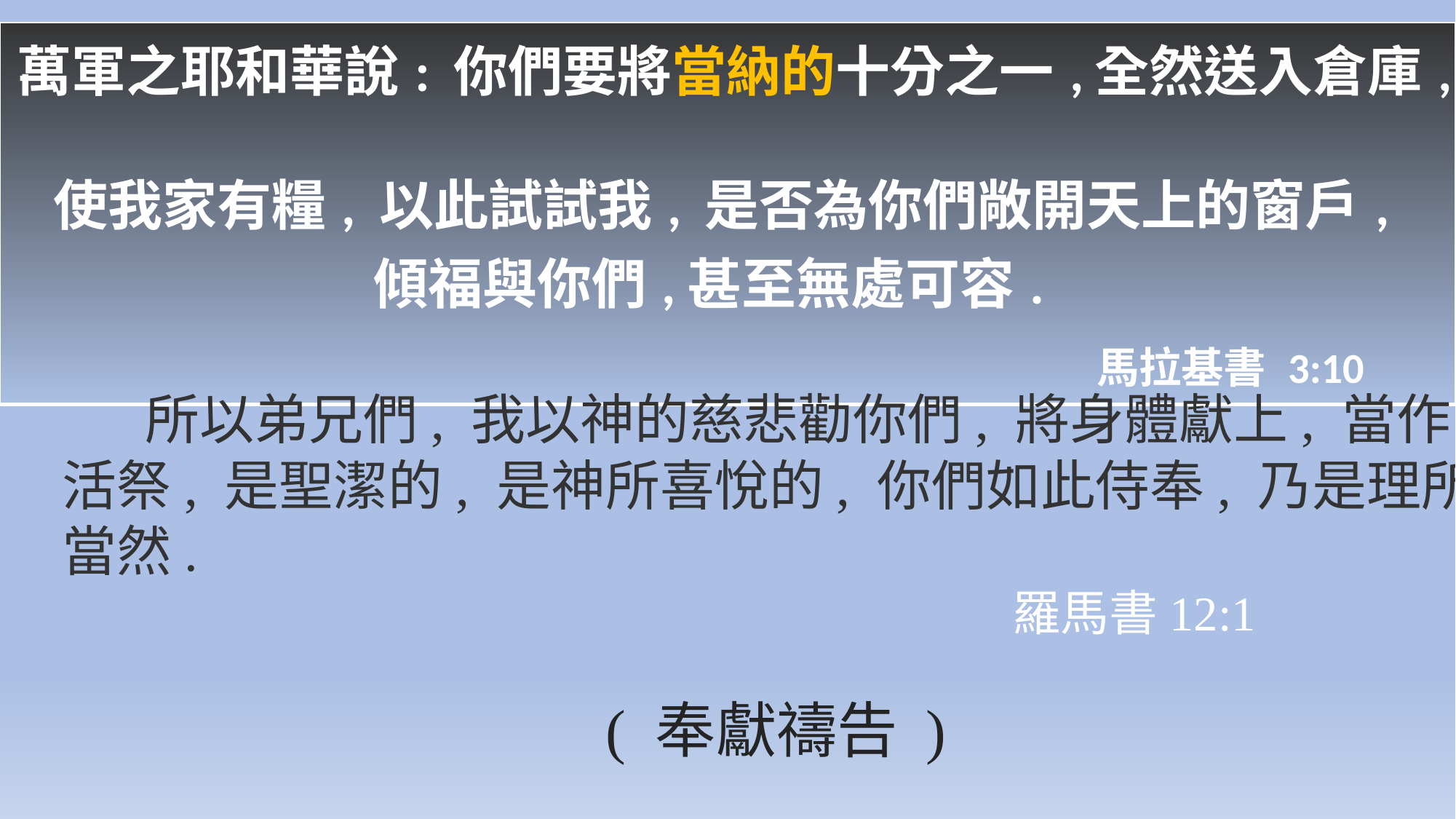

| 萬軍之耶和華說: 你們要將當納的十分之一,全然送入倉庫, 使我家有糧, 以此試試我, 是否為你們敞開天上的窗戶, 傾福與你們,甚至無處可容. 馬拉基書 3:10 |
| --- |
#
     所以弟兄們, 我以神的慈悲勸你們, 將身體獻上, 當作
活祭, 是聖潔的, 是神所喜悅的, 你們如此侍奉, 乃是理所
當然.
                                                                                      羅馬書12:1

                                    ( 奉獻禱告 )